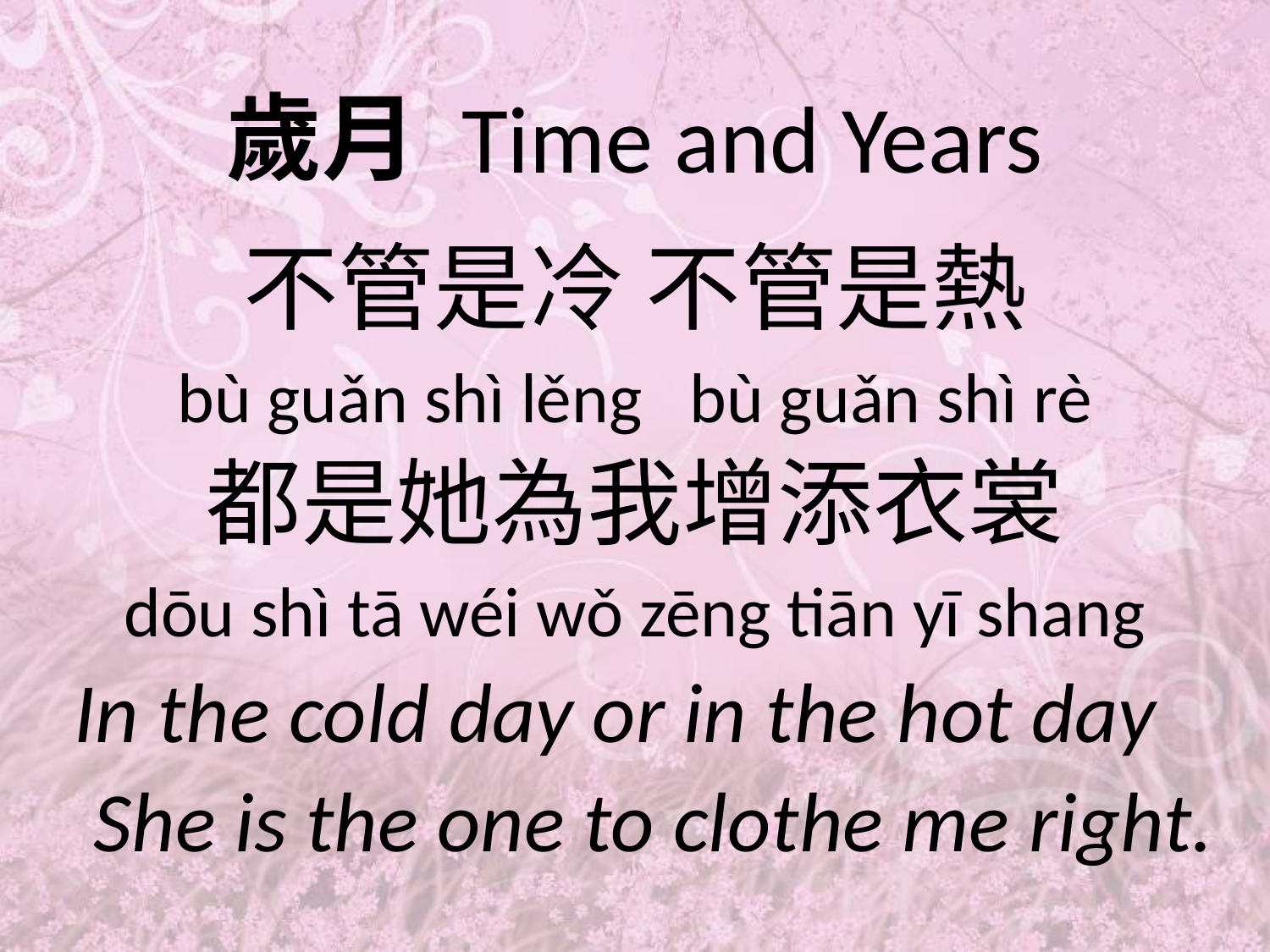

# 歲月 Time and Years
不管是冷 不管是熱
bù guǎn shì lěng   bù guǎn shì rè
都是她為我增添衣裳
dōu shì tā wéi wǒ zēng tiān yī shang
In the cold day or in the hot day
  She is the one to clothe me right.